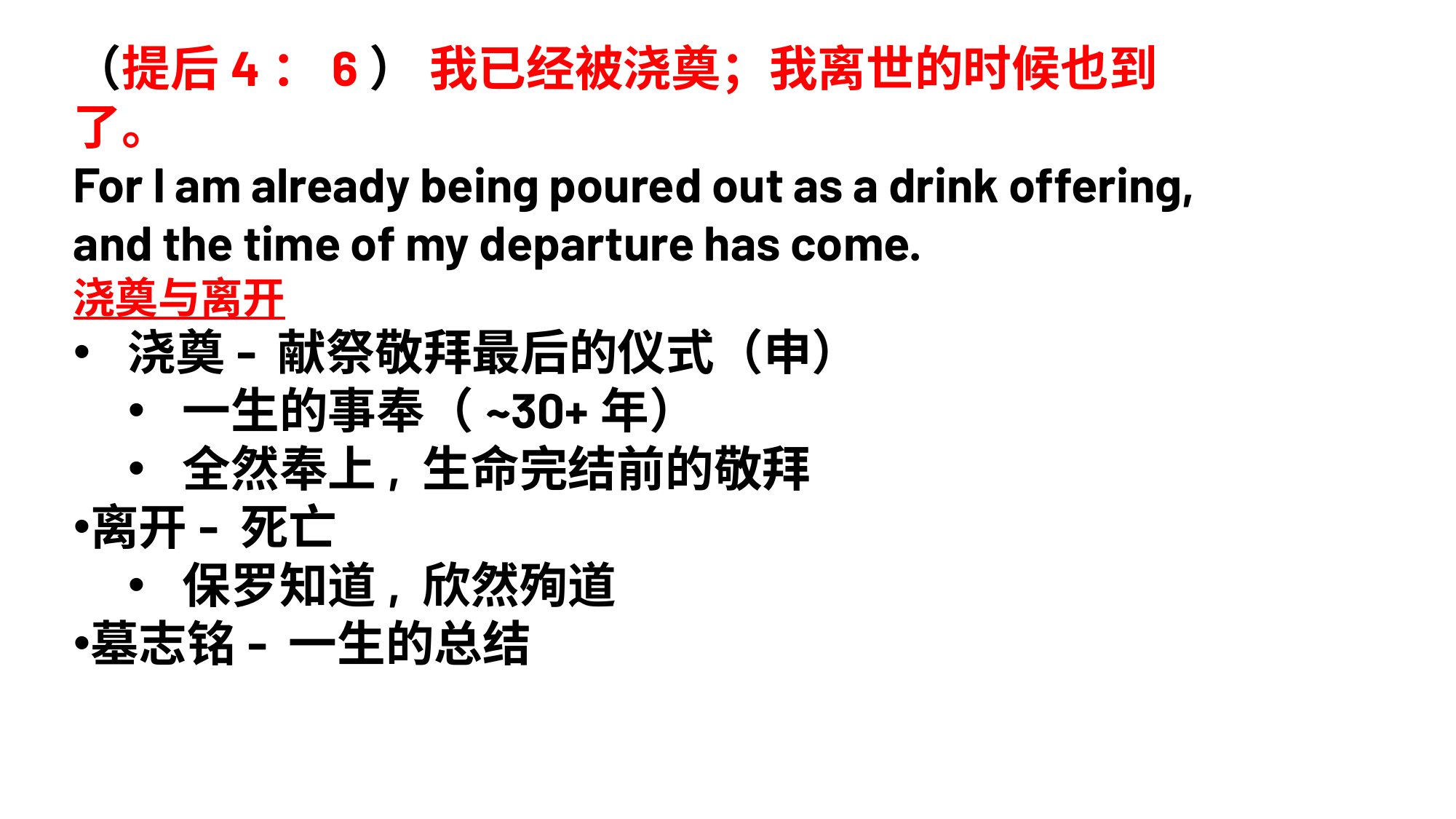

（提后4：6） 我已经被浇奠；我离世的时候也到了。
For I am already being poured out as a drink offering, and the time of my departure has come.
浇奠与离开
浇奠- 献祭敬拜最后的仪式（申）
一生的事奉（~30+年）
全然奉上, 生命完结前的敬拜
离开- 死亡
保罗知道, 欣然殉道
墓志铭- 一生的总结